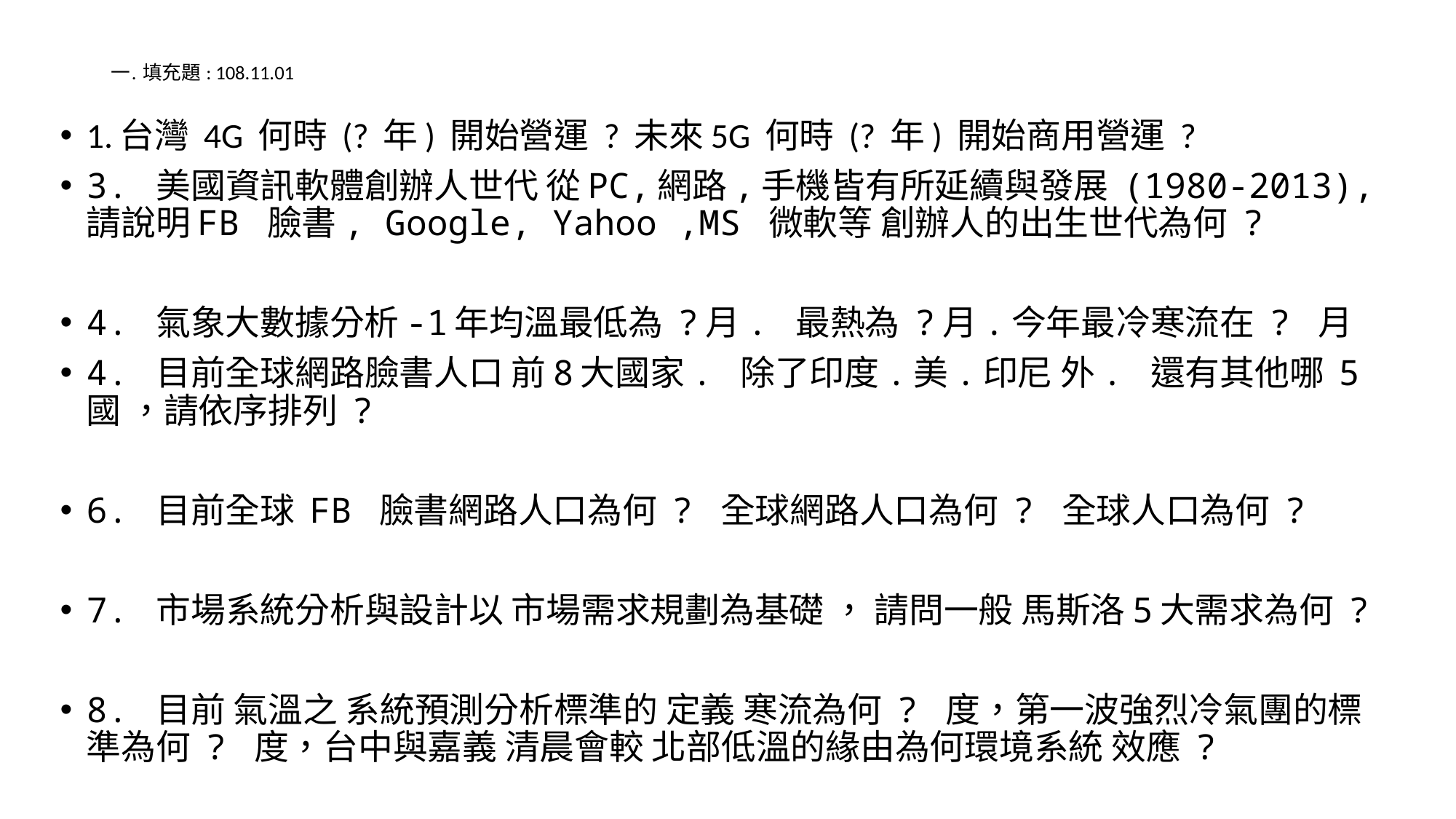

# 一.	填充題 : 108.11.01
1.台灣 4G 何時 (? 年) 開始營運 ? 未來5G 何時 (? 年) 開始商用營運 ?
3. 美國資訊軟體創辦人世代 從PC,網路,手機皆有所延續與發展 (1980-2013), 請說明FB 臉書, Google, Yahoo ,MS 微軟等 創辦人的出生世代為何 ?

4. 氣象大數據分析-1年均溫最低為 ?月. 最熱為 ?月.今年最冷寒流在 ? 月
4. 目前全球網路臉書人口 前8大國家. 除了印度.美.印尼 外. 還有其他哪 5 國 ，請依序排列 ?

6. 目前全球 FB 臉書網路人口為何 ? 全球網路人口為何 ? 全球人口為何 ?

7. 市場系統分析與設計以 市場需求規劃為基礎 ， 請問一般 馬斯洛5大需求為何 ?

8. 目前 氣溫之 系統預測分析標準的 定義 寒流為何 ? 度，第一波強烈冷氣團的標準為何 ? 度，台中與嘉義 清晨會較 北部低溫的緣由為何環境系統 效應 ?